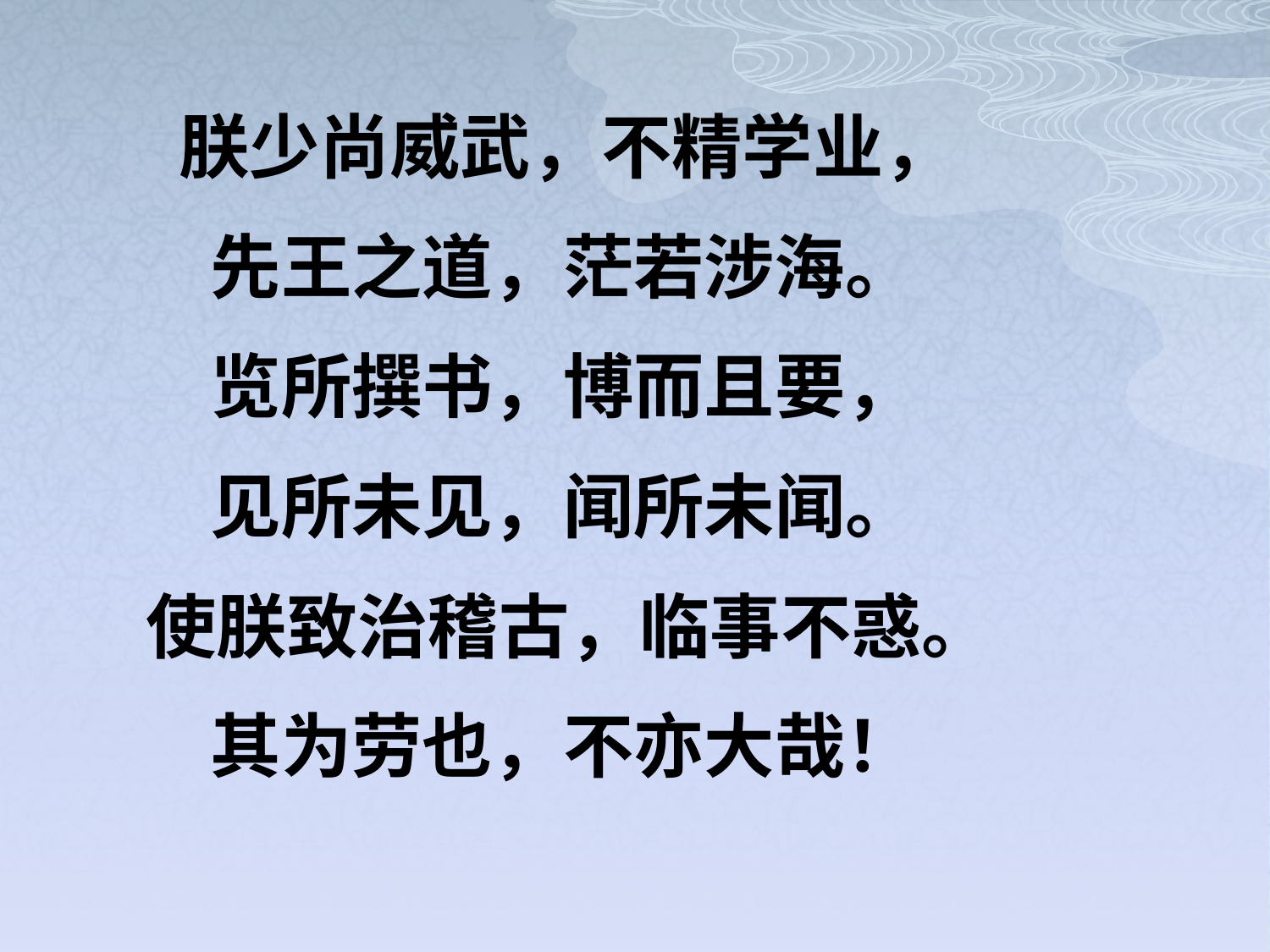

朕少尚威武，不精学业，
      先王之道，茫若涉海。
      览所撰书，博而且要，
      见所未见，闻所未闻。
  使朕致治稽古，临事不惑。
      其为劳也，不亦大哉！